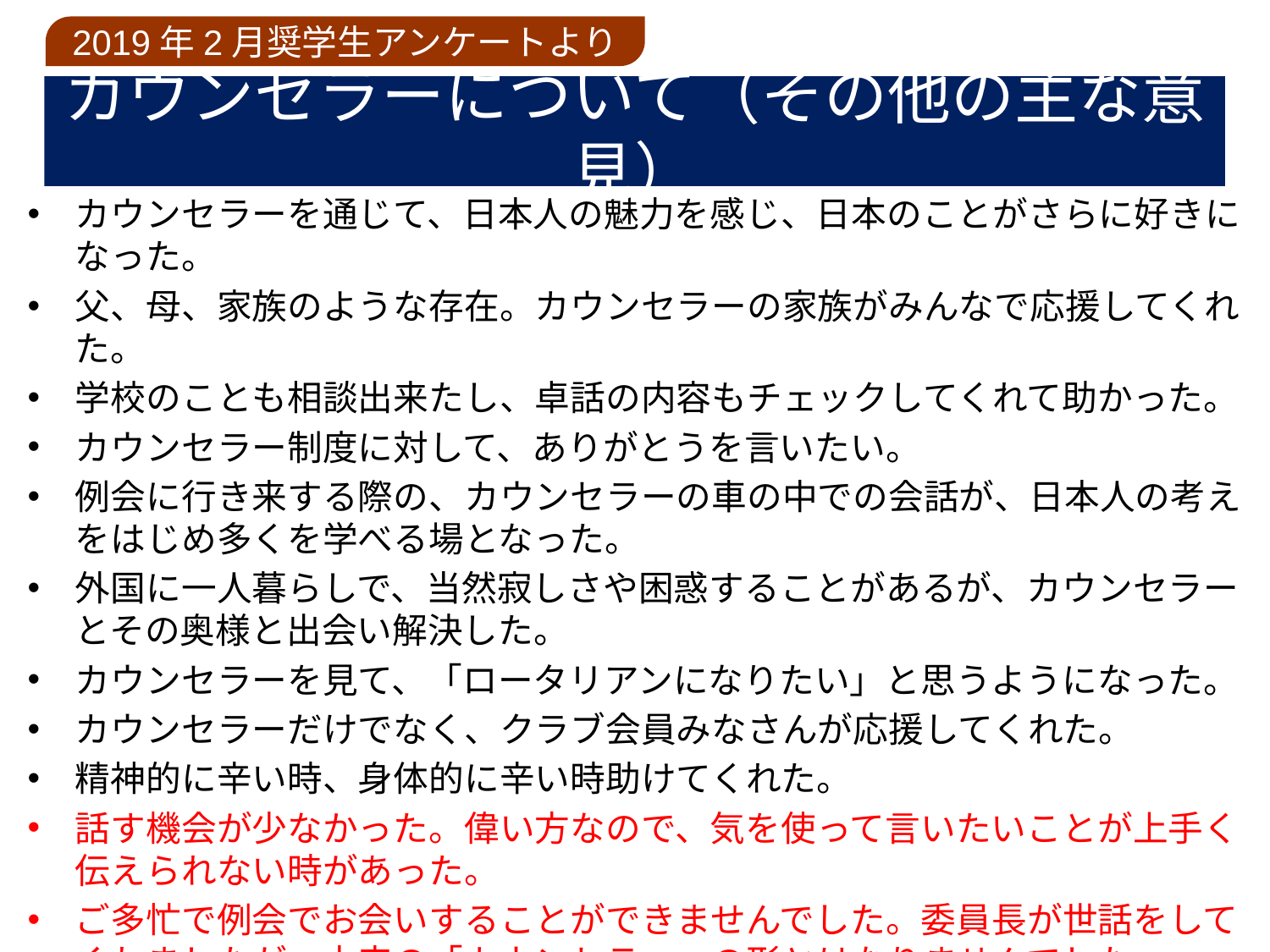

2019年2月奨学生アンケートより
# カウンセラーについて（その他の主な意見）
カウンセラーを通じて、日本人の魅力を感じ、日本のことがさらに好きになった。
父、母、家族のような存在。カウンセラーの家族がみんなで応援してくれた。
学校のことも相談出来たし、卓話の内容もチェックしてくれて助かった。
カウンセラー制度に対して、ありがとうを言いたい。
例会に行き来する際の、カウンセラーの車の中での会話が、日本人の考えをはじめ多くを学べる場となった。
外国に一人暮らしで、当然寂しさや困惑することがあるが、カウンセラーとその奥様と出会い解決した。
カウンセラーを見て、「ロータリアンになりたい」と思うようになった。
カウンセラーだけでなく、クラブ会員みなさんが応援してくれた。
精神的に辛い時、身体的に辛い時助けてくれた。
話す機会が少なかった。偉い方なので、気を使って言いたいことが上手く伝えられない時があった。
ご多忙で例会でお会いすることができませんでした。委員長が世話をしてくれましたが、本来の「カウンセラー」の形とはなりませんでした。